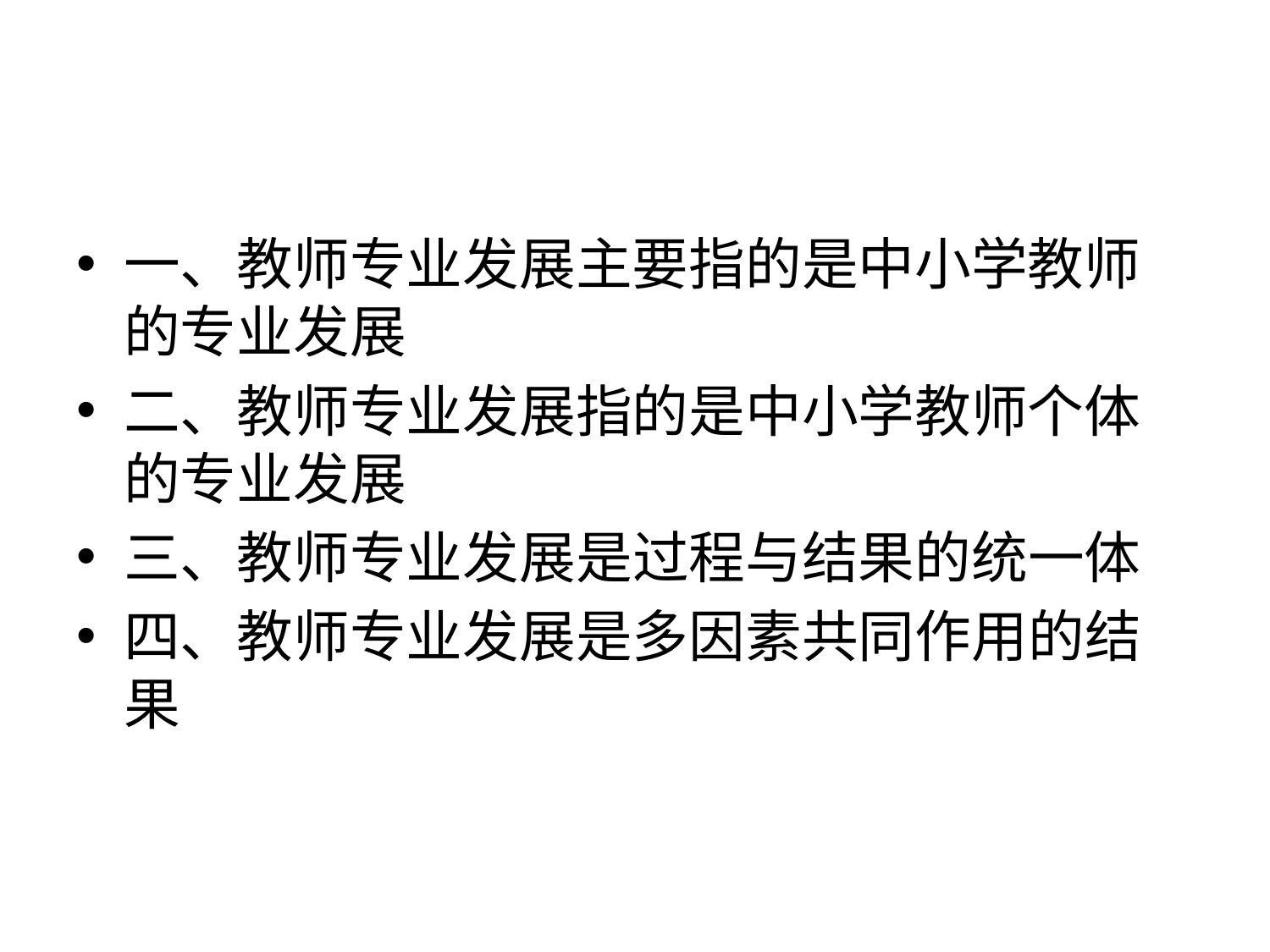

#
一、教师专业发展主要指的是中小学教师的专业发展
二、教师专业发展指的是中小学教师个体的专业发展
三、教师专业发展是过程与结果的统一体
四、教师专业发展是多因素共同作用的结果